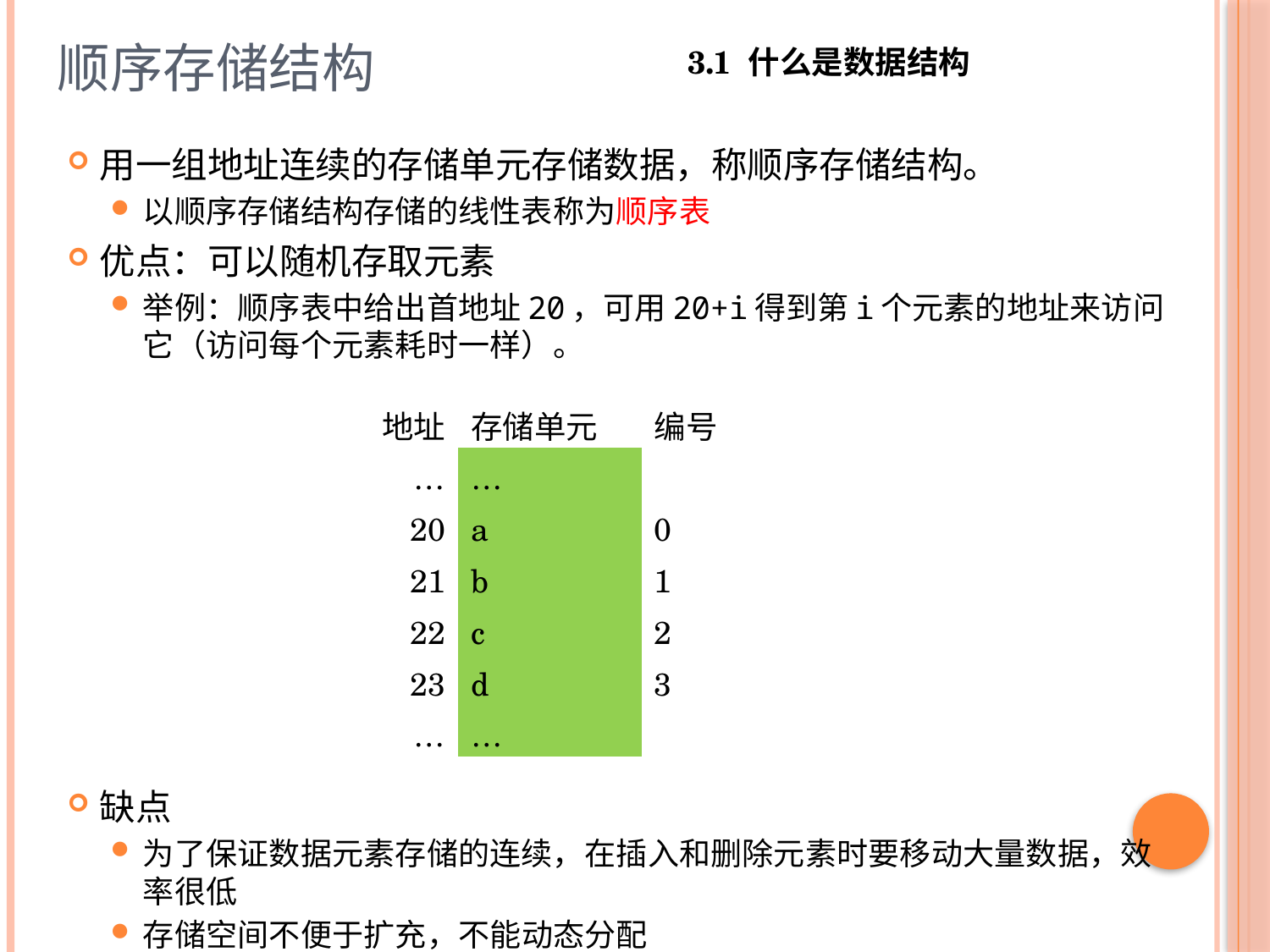

# 顺序存储结构
3.1 什么是数据结构
用一组地址连续的存储单元存储数据，称顺序存储结构。
以顺序存储结构存储的线性表称为顺序表
优点：可以随机存取元素
举例：顺序表中给出首地址20，可用20+i得到第i个元素的地址来访问它（访问每个元素耗时一样）。

缺点
为了保证数据元素存储的连续，在插入和删除元素时要移动大量数据，效率很低
存储空间不便于扩充，不能动态分配

| 地址 | 存储单元 | 编号 |
| --- | --- | --- |
| … | … |  |
| 20 | a | 0 |
| 21 | b | 1 |
| 22 | c | 2 |
| 23 | d | 3 |
| … | … |  |